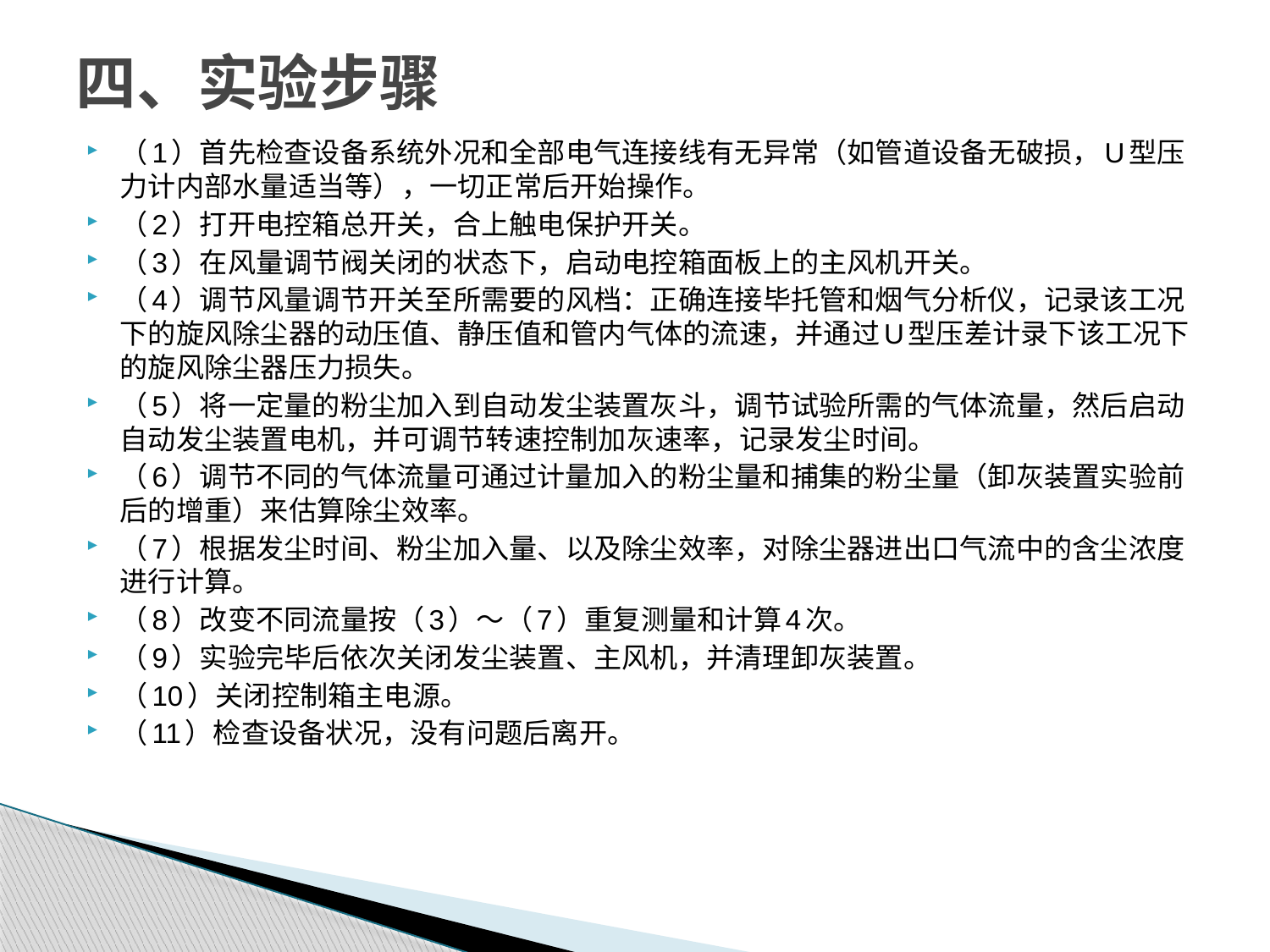

# 四、实验步骤
（1）首先检查设备系统外况和全部电气连接线有无异常（如管道设备无破损，U型压力计内部水量适当等），一切正常后开始操作。
（2）打开电控箱总开关，合上触电保护开关。
（3）在风量调节阀关闭的状态下，启动电控箱面板上的主风机开关。
（4）调节风量调节开关至所需要的风档：正确连接毕托管和烟气分析仪，记录该工况下的旋风除尘器的动压值、静压值和管内气体的流速，并通过U型压差计录下该工况下的旋风除尘器压力损失。
（5）将一定量的粉尘加入到自动发尘装置灰斗，调节试验所需的气体流量，然后启动自动发尘装置电机，并可调节转速控制加灰速率，记录发尘时间。
（6）调节不同的气体流量可通过计量加入的粉尘量和捕集的粉尘量（卸灰装置实验前后的增重）来估算除尘效率。
（7）根据发尘时间、粉尘加入量、以及除尘效率，对除尘器进出口气流中的含尘浓度进行计算。
（8）改变不同流量按（3）～（7）重复测量和计算4次。
（9）实验完毕后依次关闭发尘装置、主风机，并清理卸灰装置。
（10）关闭控制箱主电源。
（11）检查设备状况，没有问题后离开。